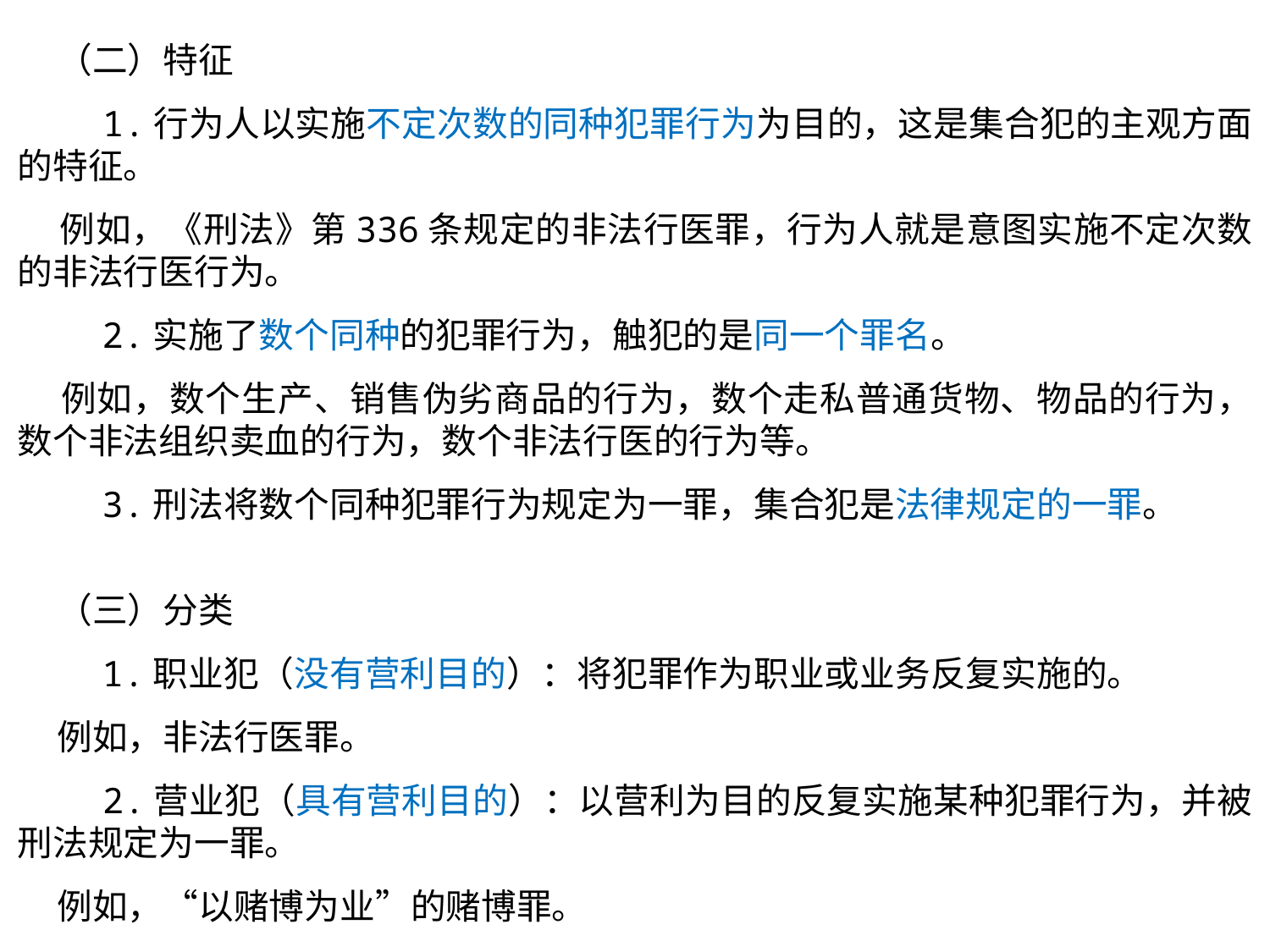

（二）特征

    1.行为人以实施不定次数的同种犯罪行为为目的，这是集合犯的主观方面的特征。

    例如，《刑法》第336条规定的非法行医罪，行为人就是意图实施不定次数的非法行医行为。

    2.实施了数个同种的犯罪行为，触犯的是同一个罪名。

    例如，数个生产、销售伪劣商品的行为，数个走私普通货物、物品的行为，数个非法组织卖血的行为，数个非法行医的行为等。

    3.刑法将数个同种犯罪行为规定为一罪，集合犯是法律规定的一罪。

    （三）分类

    1.职业犯（没有营利目的）：将犯罪作为职业或业务反复实施的。

    例如，非法行医罪。

    2.营业犯（具有营利目的）：以营利为目的反复实施某种犯罪行为，并被刑法规定为一罪。

    例如，“以赌博为业”的赌博罪。